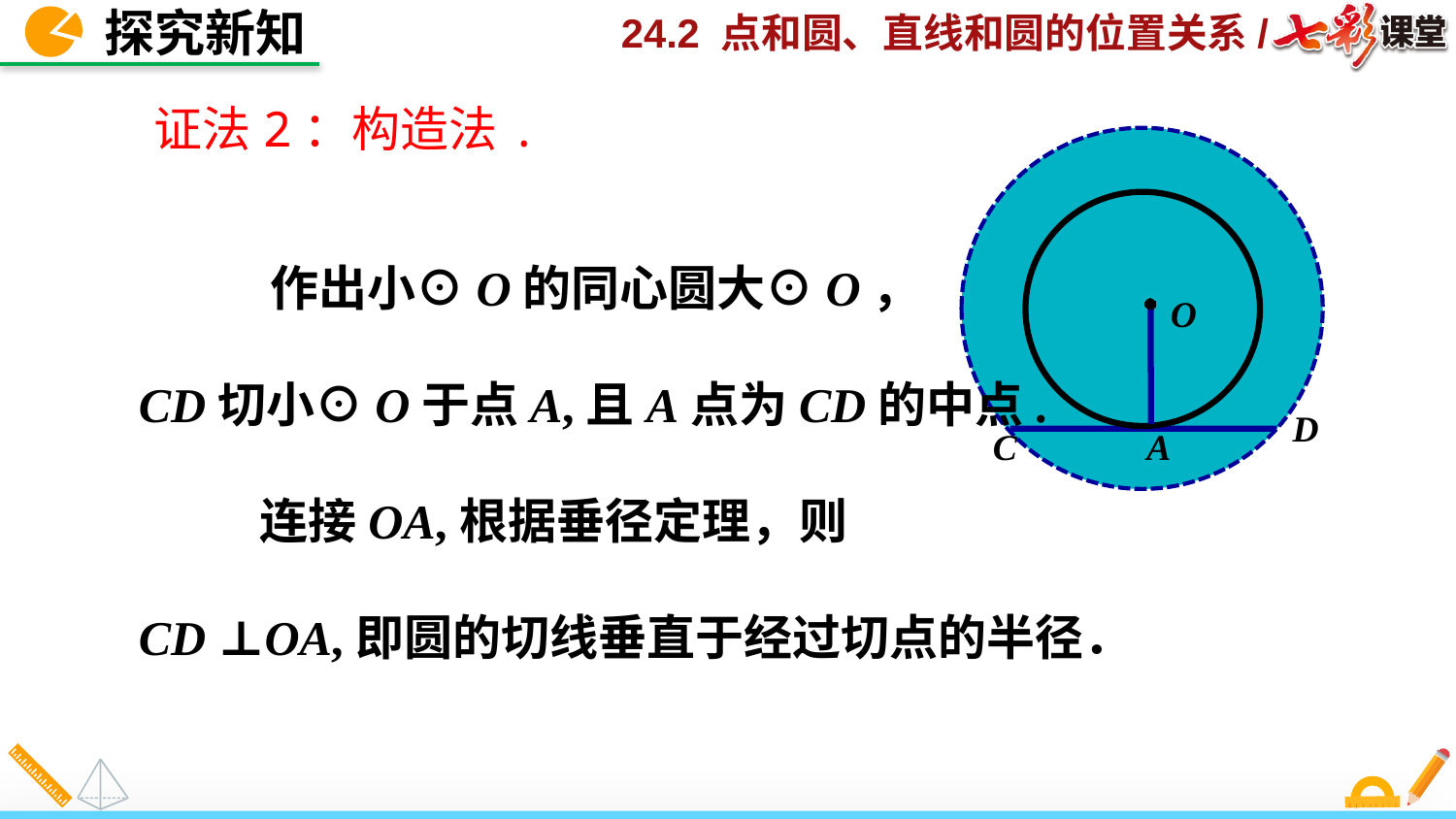

探究新知

证法2：构造法.

O

D
C
A

           作出小⊙O的同心圆大⊙O，
CD切小⊙O于点A,且A点为CD的中点.
          连接OA,根据垂径定理，则
CD ⊥OA,即圆的切线垂直于经过切点的半径．